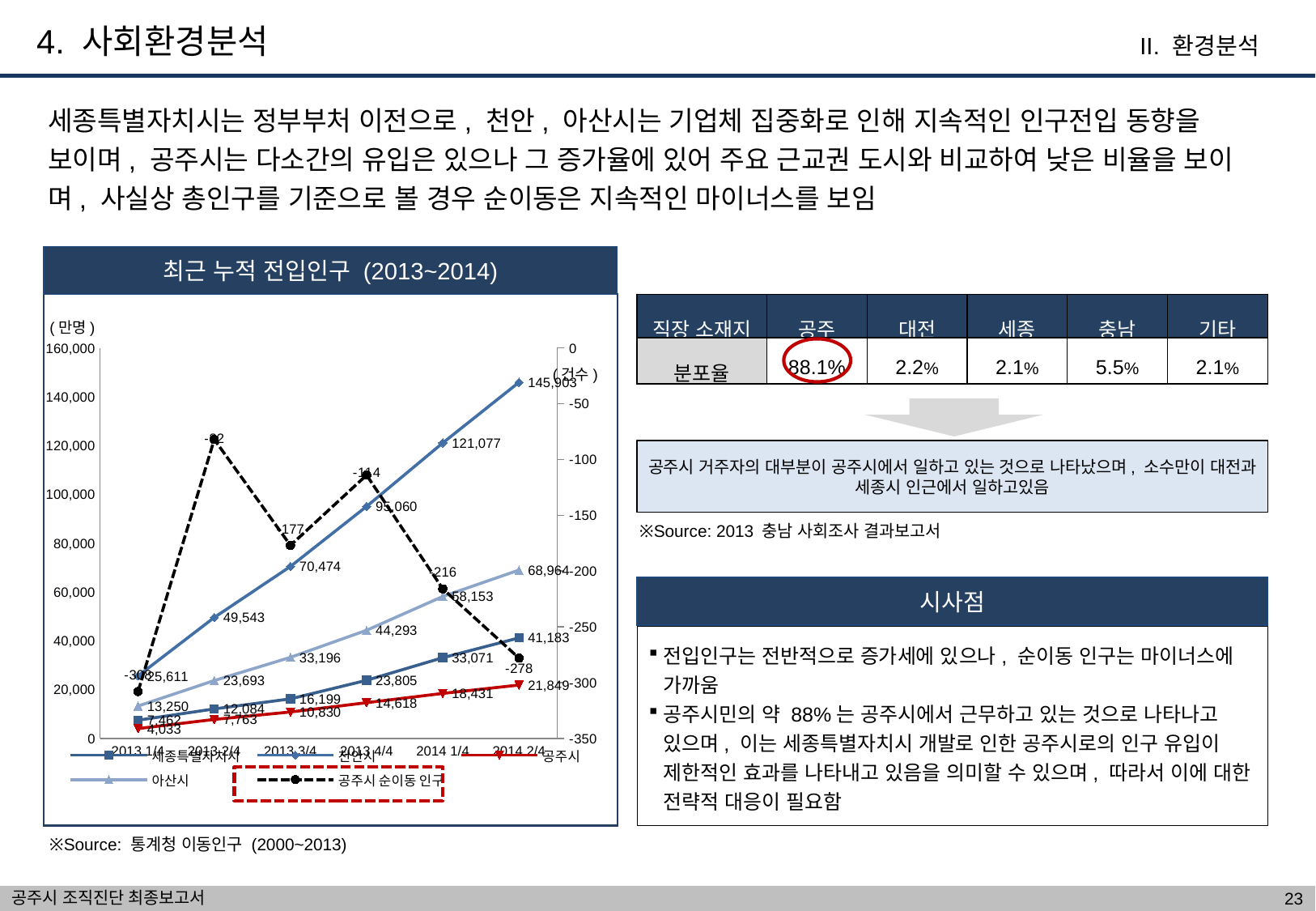

4. 사회환경분석
II. 환경분석
세종특별자치시는 정부부처 이전으로, 천안, 아산시는 기업체 집중화로 인해 지속적인 인구전입 동향을 보이며, 공주시는 다소간의 유입은 있으나 그 증가율에 있어 주요 근교권 도시와 비교하여 낮은 비율을 보이며, 사실상 총인구를 기준으로 볼 경우 순이동은 지속적인 마이너스를 보임
최근 누적 전입인구 (2013~2014)

| 직장 소재지 | 공주 | 대전 | 세종 | 충남 | 기타 |
| --- | --- | --- | --- | --- | --- |
| 분포율 | 88.1% | 2.2% | 2.1% | 5.5% | 2.1% |
(만명)

### Chart

| Category | 세종특별자치시 | 천안시 | 공주시 | 아산시 | 공주시 순이동 인구 |
|---|---|---|---|---|---|
| 2013 1/4 | 7462.0 | 25611.0 | 4033.0 | 13250.0 | -308.0 |
| 2013 2/4 | 12084.0 | 49543.0 | 7763.0 | 23693.0 | -82.0 |
| 2013 3/4 | 16199.0 | 70474.0 | 10830.0 | 33196.0 | -177.0 |
| 2013 4/4 | 23805.0 | 95060.0 | 14618.0 | 44293.0 | -114.0 |
| 2014 1/4 | 33071.0 | 121077.0 | 18431.0 | 58153.0 | -216.0 |
| 2014 2/4 | 41183.0 | 145903.0 | 21849.0 | 68964.0 | -278.0 |
(건수)
공주시 거주자의 대부분이 공주시에서 일하고 있는 것으로 나타났으며, 소수만이 대전과 세종시 인근에서 일하고있음
※ Source: 2013 충남 사회조사 결과보고서
시사점
전입인구는 전반적으로 증가세에 있으나, 순이동 인구는 마이너스에 가까움
공주시민의 약 88%는 공주시에서 근무하고 있는 것으로 나타나고 있으며, 이는 세종특별자치시 개발로 인한 공주시로의 인구 유입이 제한적인 효과를 나타내고 있음을 의미할 수 있으며, 따라서 이에 대한 전략적 대응이 필요함

※ Source: 통계청 이동인구 (2000~2013)